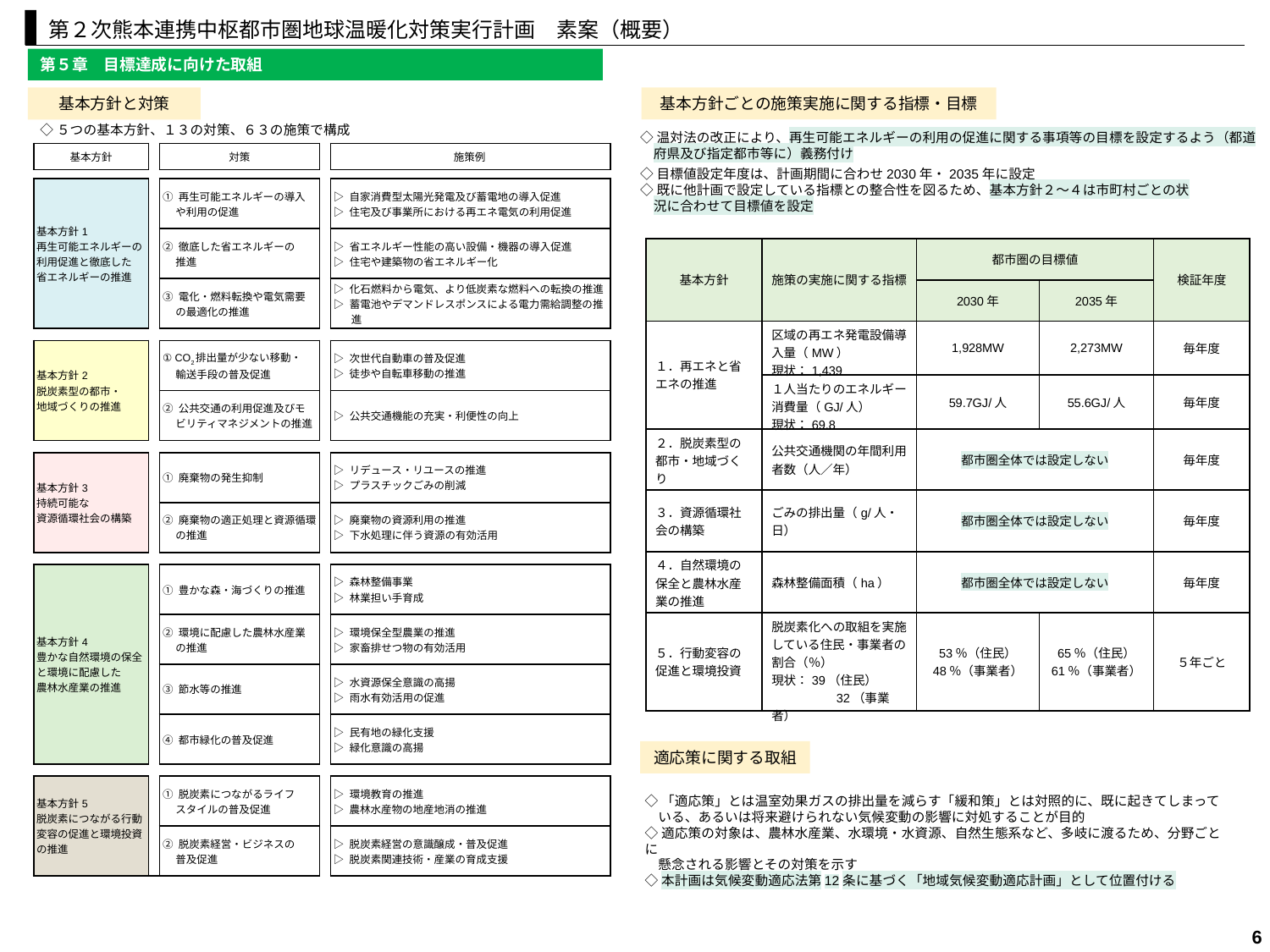

第２次熊本連携中枢都市圏地球温暖化対策実行計画　素案（概要）
第５章　目標達成に向けた取組
基本方針と対策
基本方針ごとの施策実施に関する指標・目標
◇５つの基本方針、１３の対策、６３の施策で構成
◇温対法の改正により、再生可能エネルギーの利用の促進に関する事項等の目標を設定するよう（都道
　府県及び指定都市等に）義務付け
| 基本方針 |  | 対策 |  | 施策例 |
| --- | --- | --- | --- | --- |
|  |  |  |  |  |
| 基本方針1 再生可能エネルギーの利用促進と徹底した 省エネルギーの推進 |  | ① 再生可能エネルギーの導入 　 や利用の促進 |  | ▷ 自家消費型太陽光発電及び蓄電地の導入促進 ▷ 住宅及び事業所における再エネ電気の利用促進 |
|  |  | ② 徹底した省エネルギーの 　 推進 |  | ▷ 省エネルギー性能の高い設備・機器の導入促進 ▷ 住宅や建築物の省エネルギー化 |
|  |  | ③ 電化・燃料転換や電気需要 　 の最適化の推進 |  | ▷ 化石燃料から電気、より低炭素な燃料への転換の推進 ▷ 蓄電池やデマンドレスポンスによる電力需給調整の推進 |
|  |  |  |  |  |
| 基本方針2 脱炭素型の都市・ 地域づくりの推進 |  | ① CO2排出量が少ない移動・ 　 輸送手段の普及促進 |  | ▷ 次世代自動車の普及促進 ▷ 徒歩や自転車移動の推進 |
|  |  | ② 公共交通の利用促進及びモ 　 ビリティマネジメントの推進 |  | ▷ 公共交通機能の充実・利便性の向上 |
|  |  |  |  |  |
| 基本方針3 持続可能な 資源循環社会の構築 |  | ① 廃棄物の発生抑制 |  | ▷ リデュース・リユースの推進 ▷ プラスチックごみの削減 |
|  |  | ② 廃棄物の適正処理と資源循環 　 の推進 |  | ▷ 廃棄物の資源利用の推進 ▷ 下水処理に伴う資源の有効活用 |
|  |  |  |  |  |
| 基本方針4 豊かな自然環境の保全と環境に配慮した 農林水産業の推進 |  | ① 豊かな森・海づくりの推進 |  | ▷ 森林整備事業 ▷ 林業担い手育成 |
|  |  | ② 環境に配慮した農林水産業 　 の推進 |  | ▷ 環境保全型農業の推進 ▷ 家畜排せつ物の有効活用 |
|  |  | ③ 節水等の推進 |  | ▷ 水資源保全意識の高揚 ▷ 雨水有効活用の促進 |
|  |  | ④ 都市緑化の普及促進 |  | ▷ 民有地の緑化支援 ▷ 緑化意識の高揚 |
|  |  |  |  |  |
| 基本方針5 脱炭素につながる行動変容の促進と環境投資の推進 |  | ① 脱炭素につながるライフ 　 スタイルの普及促進 |  | ▷ 環境教育の推進 ▷ 農林水産物の地産地消の推進 |
|  |  | ② 脱炭素経営・ビジネスの 　 普及促進 |  | ▷ 脱炭素経営の意識醸成・普及促進 ▷ 脱炭素関連技術・産業の育成支援 |
◇目標値設定年度は、計画期間に合わせ2030年・2035年に設定
◇既に他計画で設定している指標との整合性を図るため、基本方針２～４は市町村ごとの状
　況に合わせて目標値を設定
| 基本方針 | 施策の実施に関する指標 | 都市圏の目標値 |  | 検証年度 |
| --- | --- | --- | --- | --- |
|  |  | 2030年 | 2035年 |  |
| １．再エネと省エネの推進 | 区域の再エネ発電設備導入量（MW） 現状：1,439 | 1,928MW | 2,273MW | 毎年度 |
|  | １人当たりのエネルギー消費量（GJ/人） 現状：69.8 | 59.7GJ/人 | 55.6GJ/人 | 毎年度 |
| ２．脱炭素型の都市・地域づくり | 公共交通機関の年間利用者数（人／年） | 都市圏全体では設定しない |  | 毎年度 |
| ３．資源循環社会の構築 | ごみの排出量（g/人・日） | 都市圏全体では設定しない |  | 毎年度 |
| ４．自然環境の保全と農林水産業の推進 | 森林整備面積（ha） | 都市圏全体では設定しない |  | 毎年度 |
| ５．行動変容の促進と環境投資 | 脱炭素化への取組を実施している住民・事業者の割合（％） 現状：39（住民） 　　　　　32（事業者） | 53％（住民） 48％（事業者） | 65％（住民） 61％（事業者） | ５年ごと |
適応策に関する取組
◇「適応策」とは温室効果ガスの排出量を減らす「緩和策」とは対照的に、既に起きてしまって
　いる、あるいは将来避けられない気候変動の影響に対処することが目的
◇適応策の対象は、農林水産業、水環境・水資源、自然生態系など、多岐に渡るため、分野ごとに
　懸念される影響とその対策を示す
◇本計画は気候変動適応法第12条に基づく「地域気候変動適応計画」として位置付ける